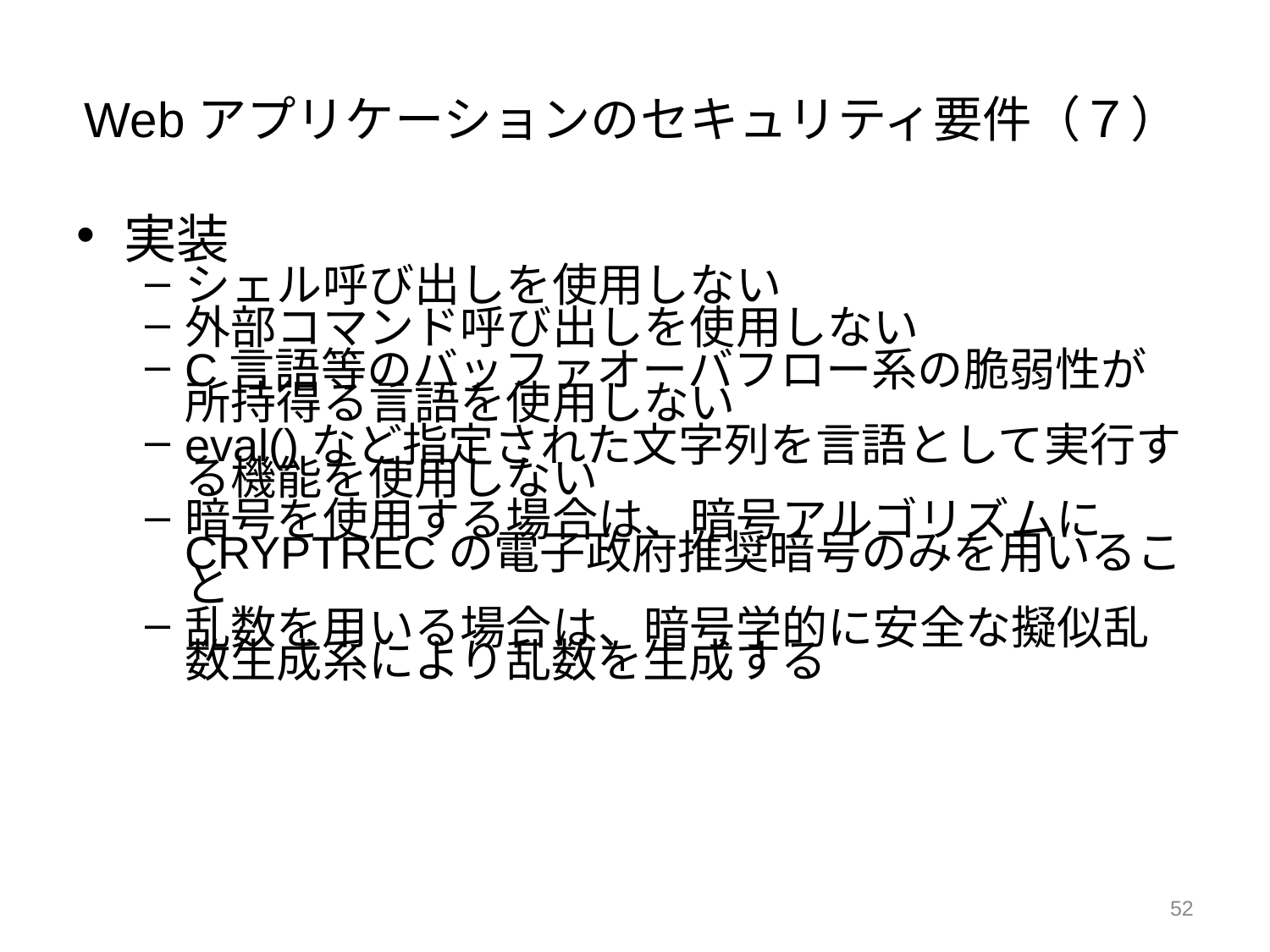

# Webアプリケーションのセキュリティ要件（７）
実装
シェル呼び出しを使用しない
外部コマンド呼び出しを使用しない
C言語等のバッファオーバフロー系の脆弱性が所持得る言語を使用しない
eval()など指定された文字列を言語として実行する機能を使用しない
暗号を使用する場合は、暗号アルゴリズムにCRYPTRECの電子政府推奨暗号のみを用いること
乱数を用いる場合は、暗号学的に安全な擬似乱数生成系により乱数を生成する
52